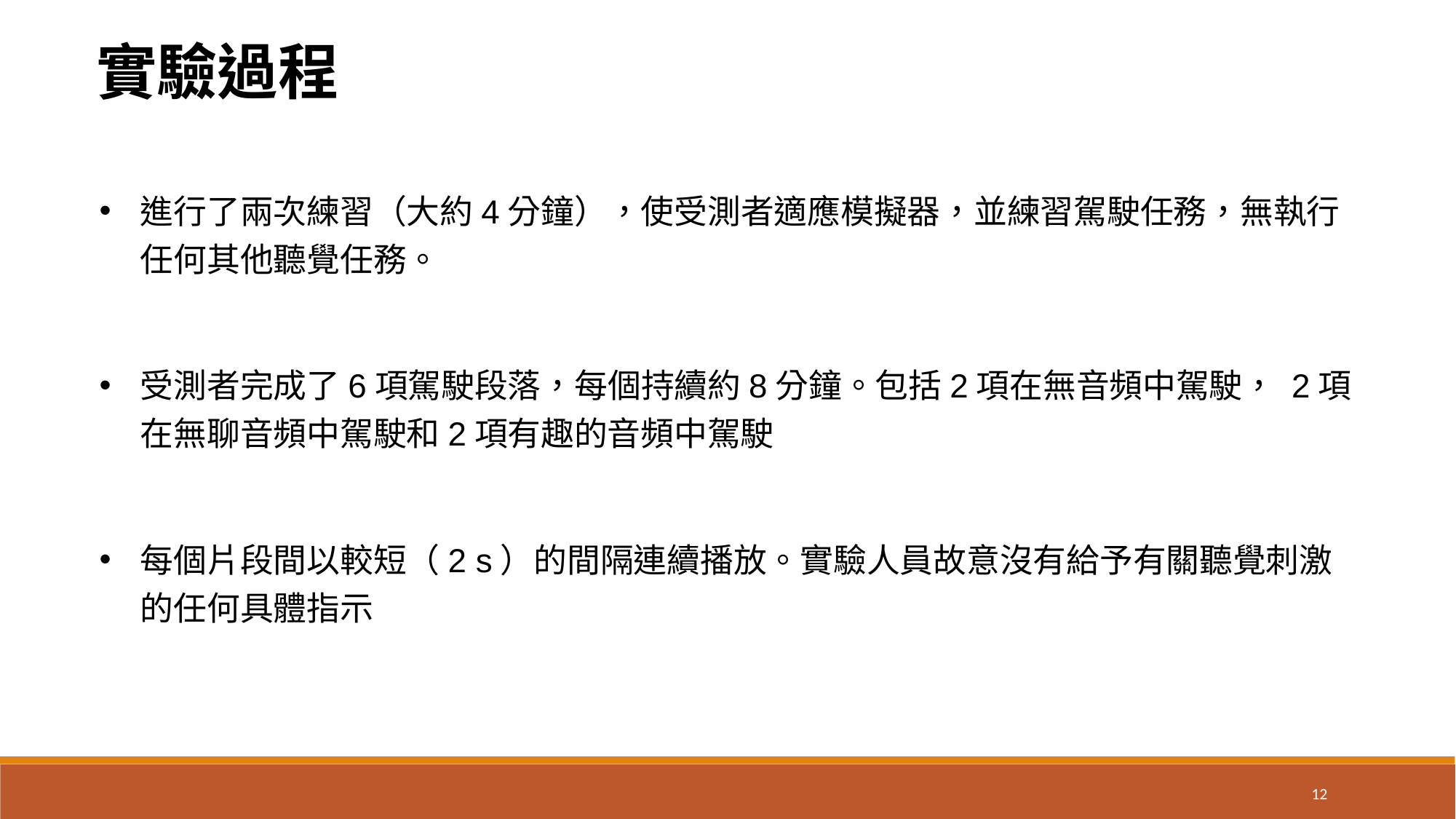

實驗過程
進行了兩次練習（大約4分鐘），使受測者適應模擬器，並練習駕駛任務，無執行任何其他聽覺任務。

受測者完成了6項駕駛段落，每個持續約8分鐘。包括2項在無音頻中駕駛， 2項在無聊音頻中駕駛和2項有趣的音頻中駕駛

每個片段間以較短（2 s）的間隔連續播放。實驗人員故意沒有給予有關聽覺刺激的任何具體指示
12